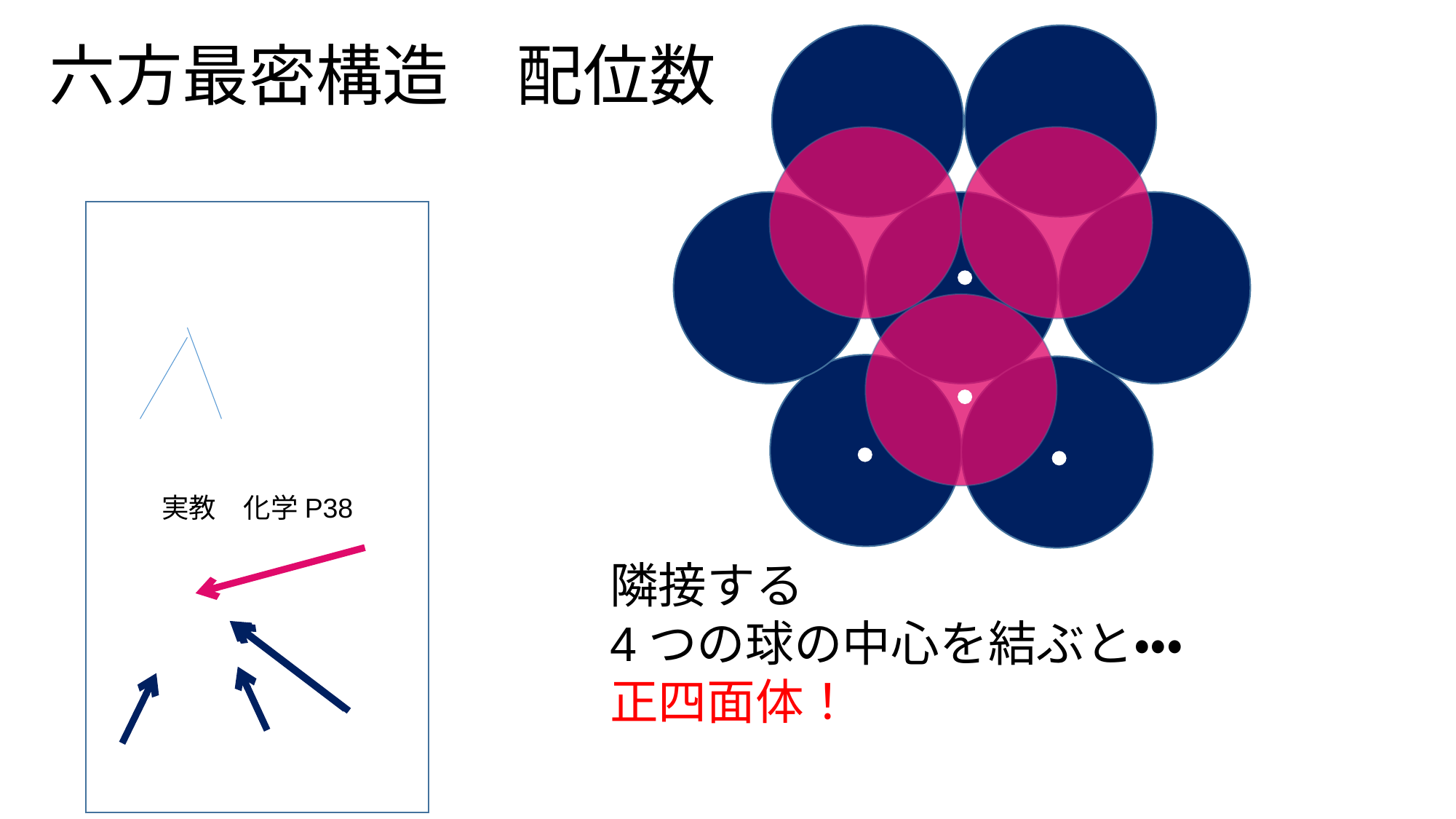

# 六方最密構造　配位数

実教　化学P38

隣接する
4つの球の中心を結ぶと・・・
正四面体！